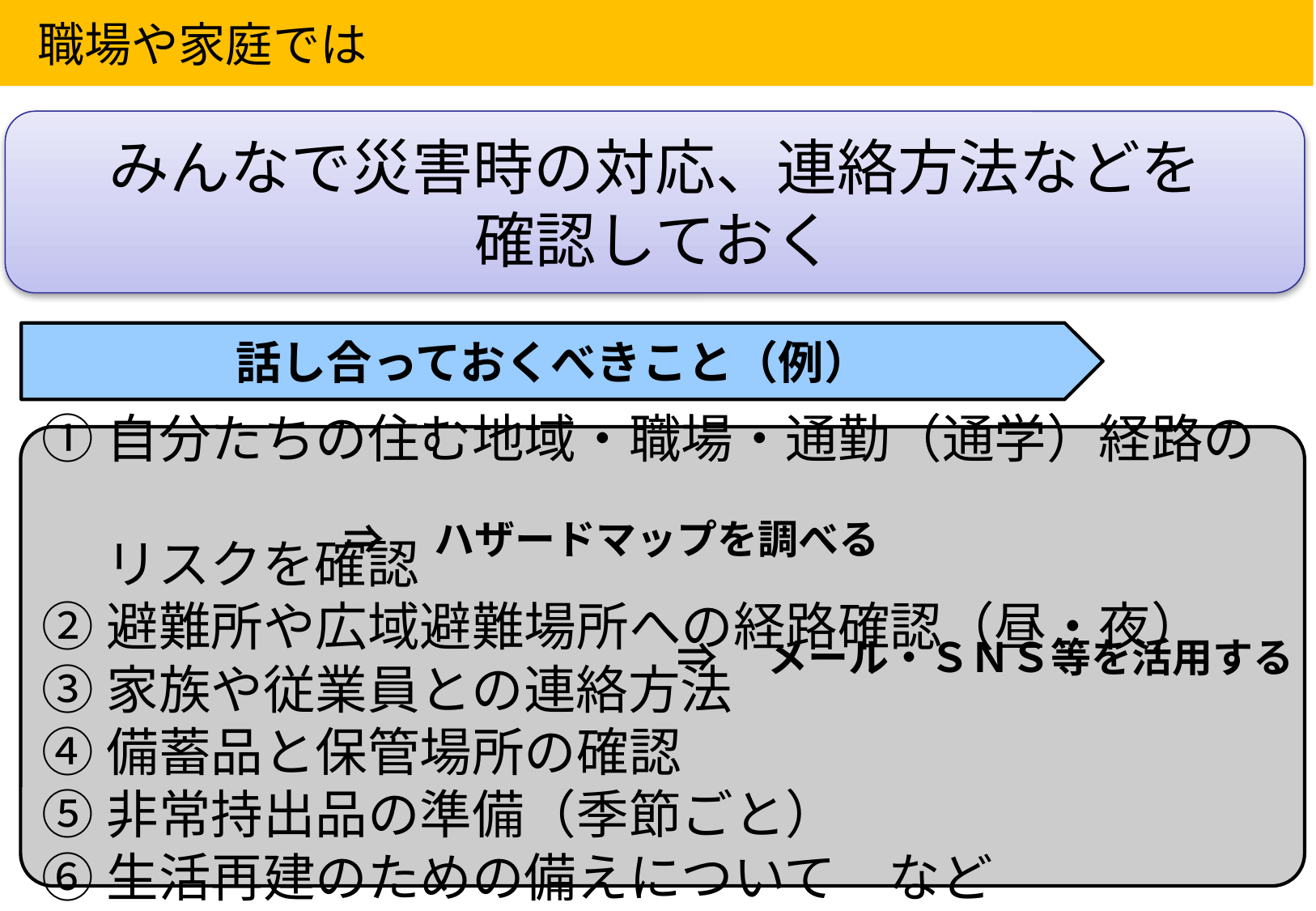

職場や家庭では

みんなで災害時の対応、連絡方法などを
確認しておく
話し合っておくべきこと（例）
①自分たちの住む地域・職場・通勤（通学）経路の
　 リスクを確認
②避難所や広域避難場所への経路確認（昼・夜）
③家族や従業員との連絡方法
④備蓄品と保管場所の確認
⑤非常持出品の準備（季節ごと）
⑥生活再建のための備えについて　など
⇒　ハザードマップを調べる
⇒　メール・ＳＮＳ等を活用する